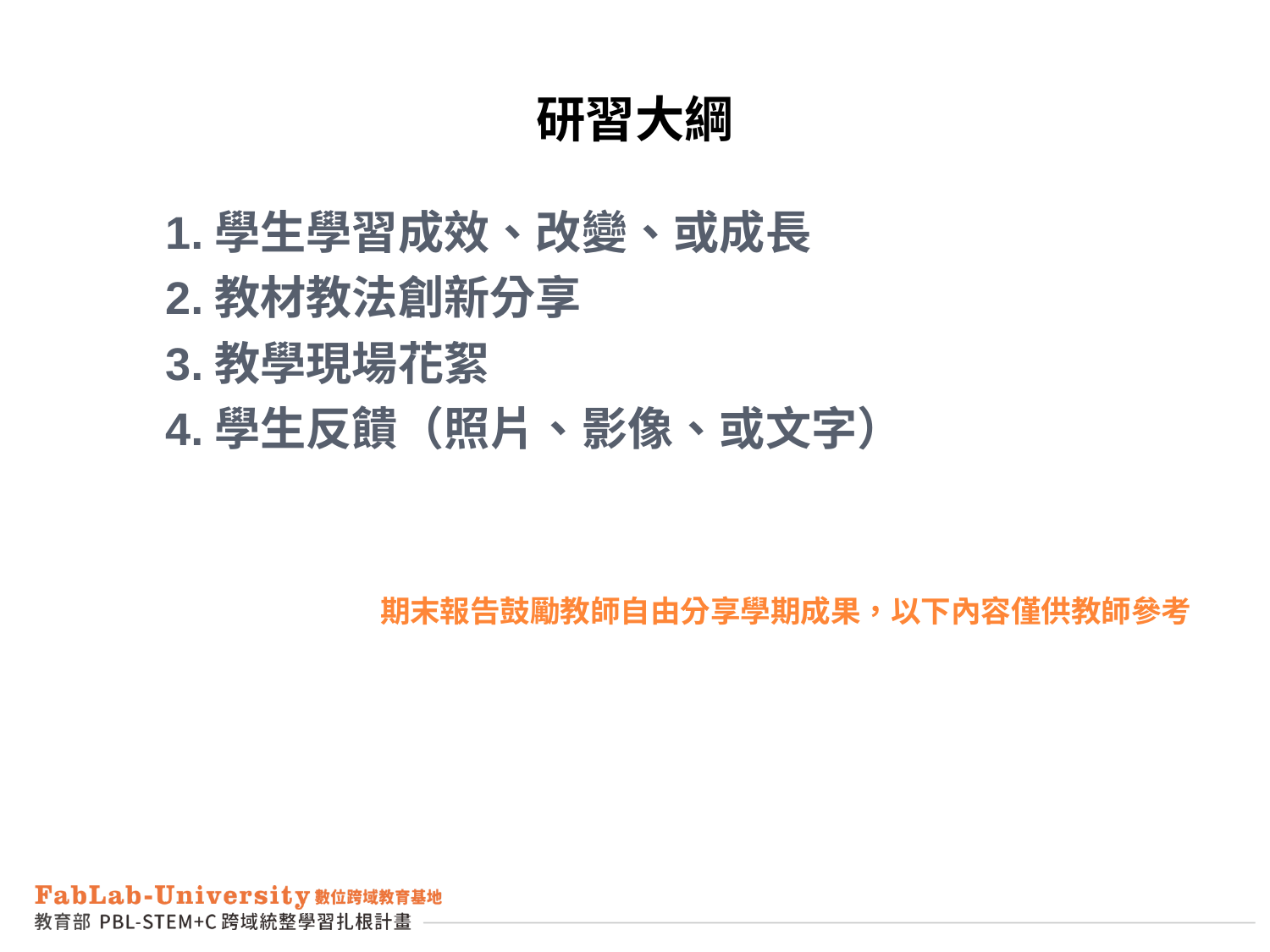

研習大綱
1.學生學習成效、改變、或成長
2.教材教法創新分享
3.教學現場花絮
4.學生反饋（照片、影像、或文字）
期末報告鼓勵教師自由分享學期成果，以下內容僅供教師參考